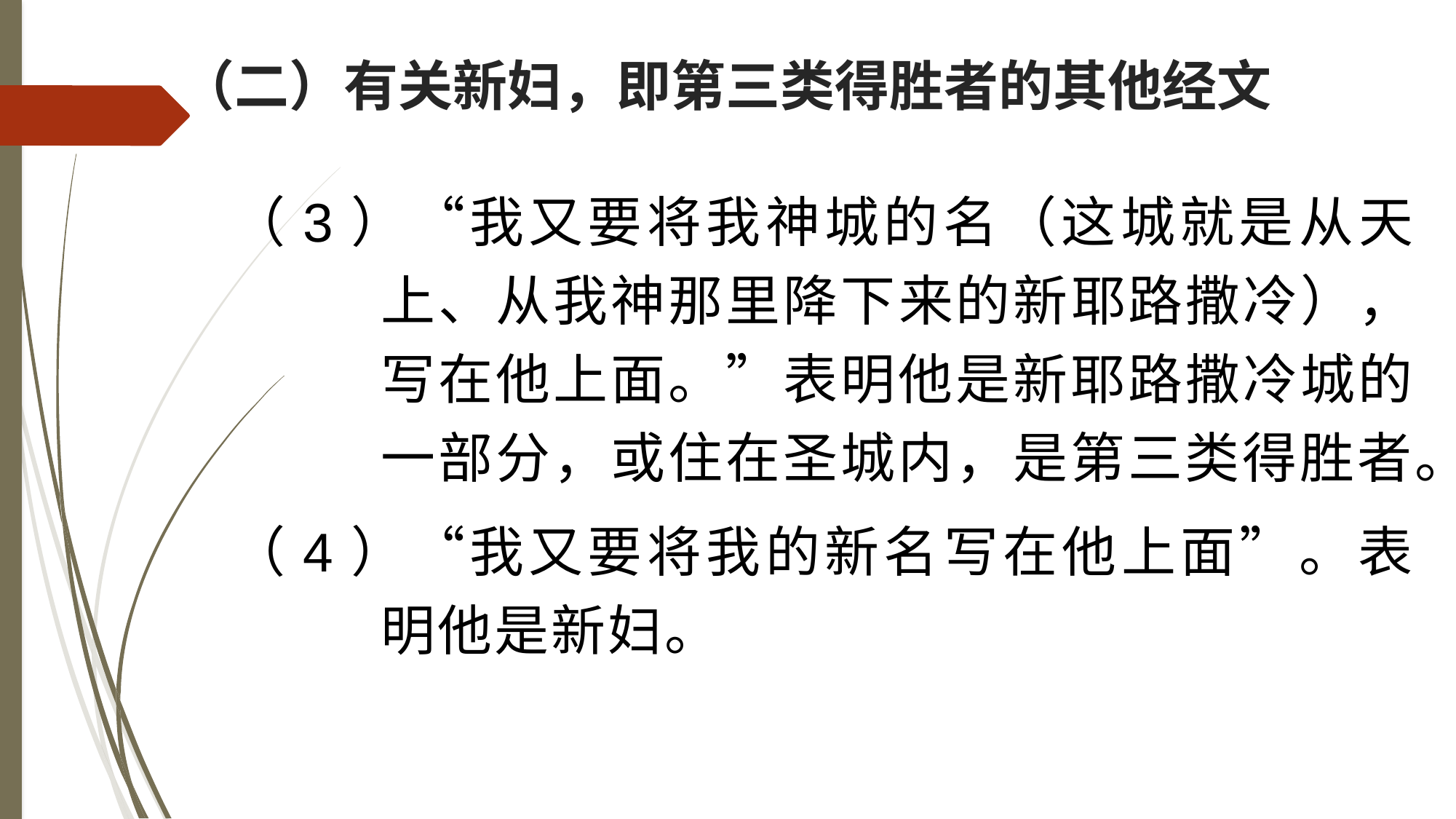

# （二）有关新妇，即第三类得胜者的其他经文
（3）“我又要将我神城的名（这城就是从天上、从我神那里降下来的新耶路撒冷），写在他上面。”表明他是新耶路撒冷城的一部分，或住在圣城内，是第三类得胜者。
（4）“我又要将我的新名写在他上面”。表明他是新妇。